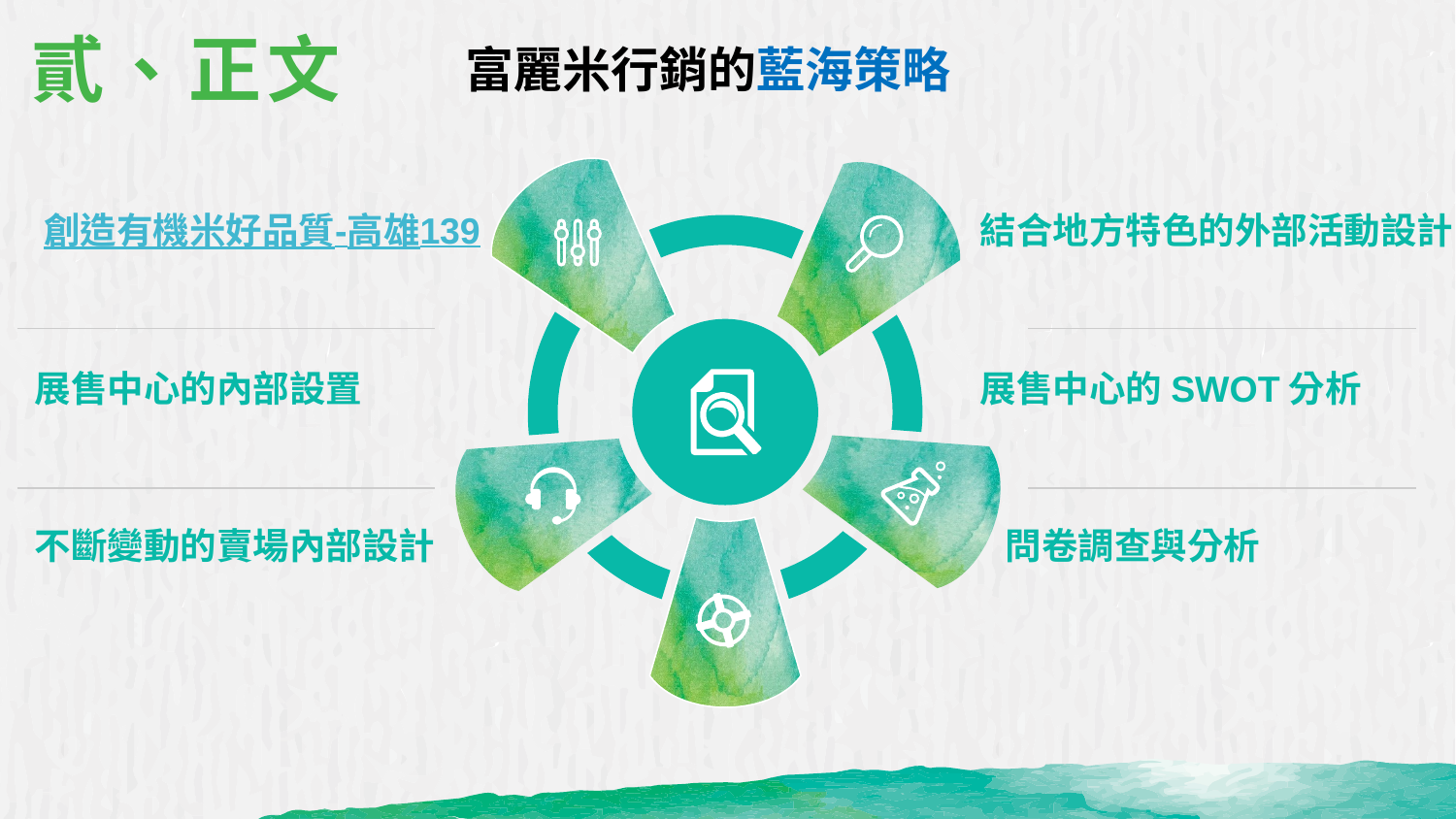

貳、正文
富麗米行銷的藍海策略

創造有機米好品質-高雄139

展售中心的內部設置

不斷變動的賣場內部設計

結合地方特色的外部活動設計

展售中心的SWOT分析

  問卷調查與分析